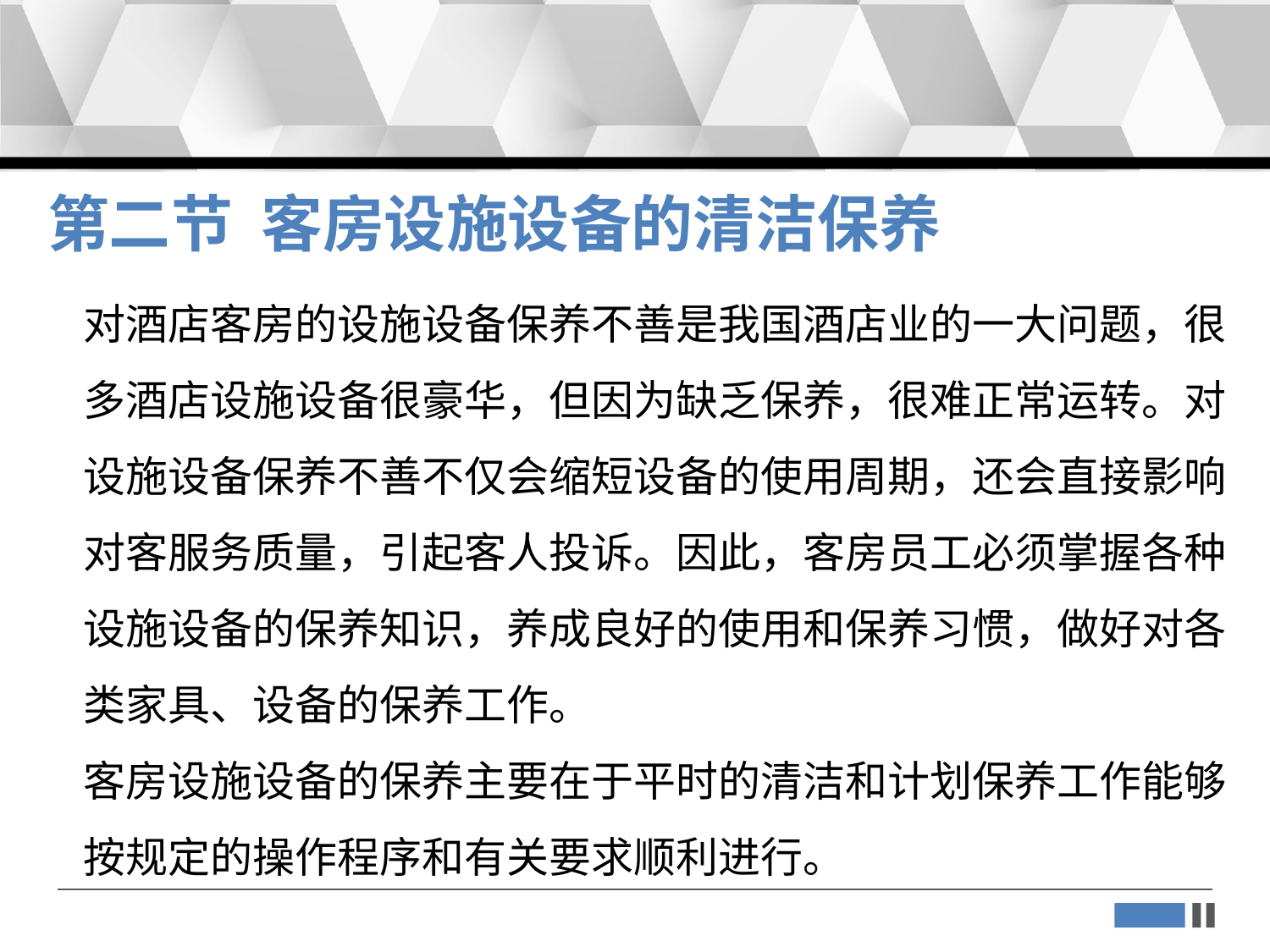

第二节  客房设施设备的清洁保养
对酒店客房的设施设备保养不善是我国酒店业的一大问题，很多酒店设施设备很豪华，但因为缺乏保养，很难正常运转。对设施设备保养不善不仅会缩短设备的使用周期，还会直接影响对客服务质量，引起客人投诉。因此，客房员工必须掌握各种设施设备的保养知识，养成良好的使用和保养习惯，做好对各类家具、设备的保养工作。
客房设施设备的保养主要在于平时的清洁和计划保养工作能够按规定的操作程序和有关要求顺利进行。